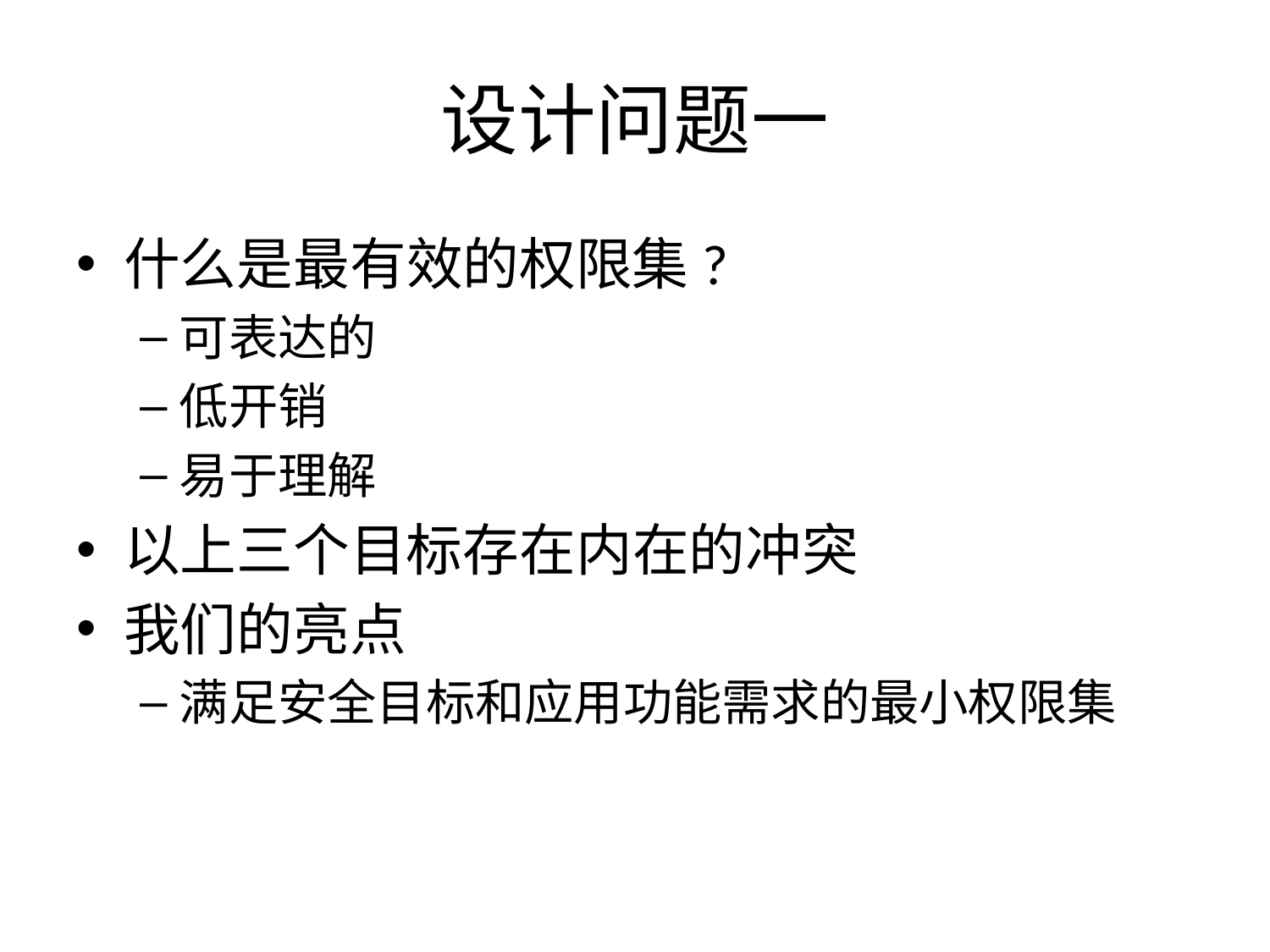

# 设计问题一
什么是最有效的权限集?
可表达的
低开销
易于理解
以上三个目标存在内在的冲突
我们的亮点
满足安全目标和应用功能需求的最小权限集